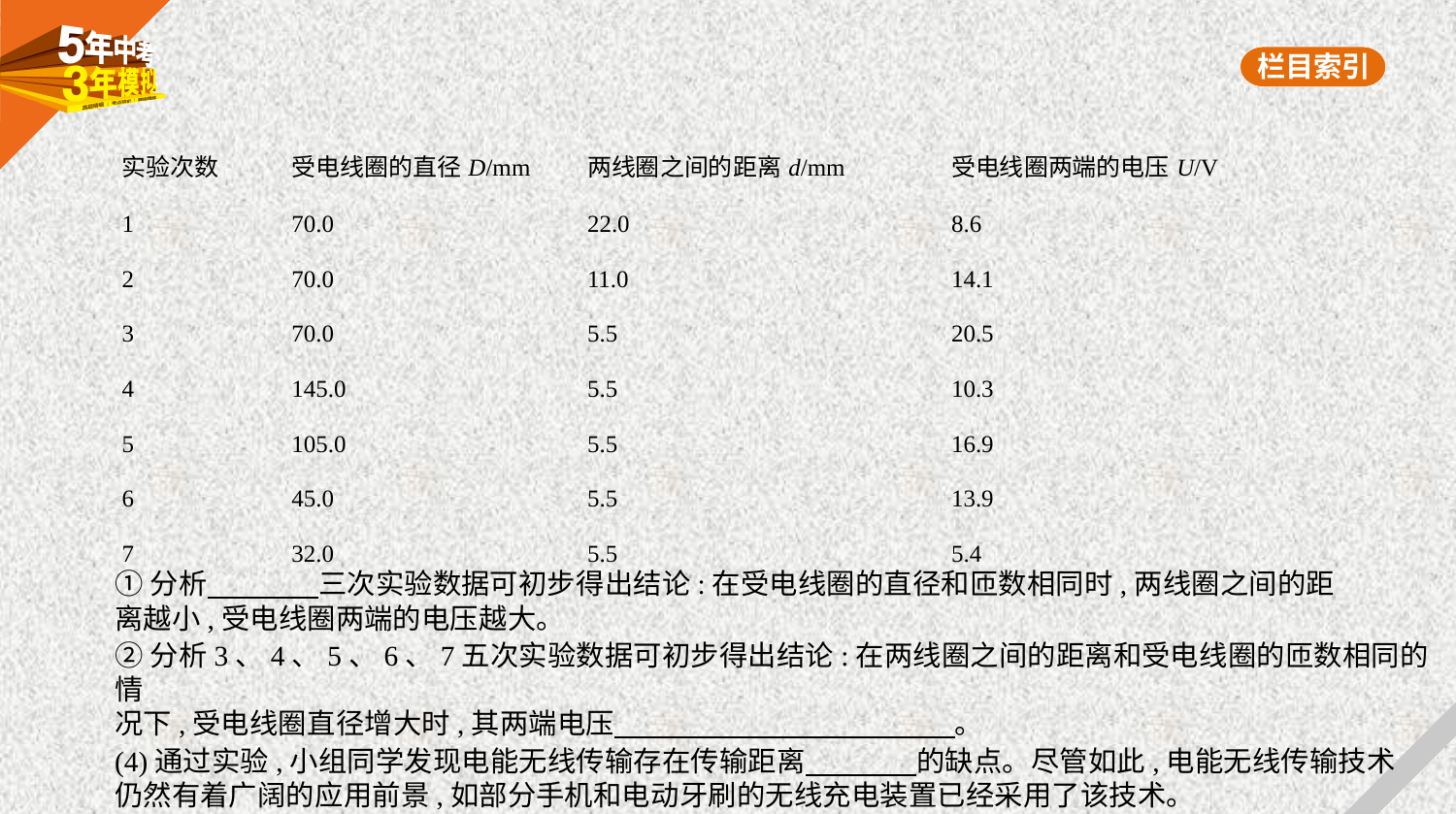

| 实验次数 | 受电线圈的直径D/mm | 两线圈之间的距离d/mm | 受电线圈两端的电压U/V |
| --- | --- | --- | --- |
| 1 | 70.0 | 22.0 | 8.6 |
| 2 | 70.0 | 11.0 | 14.1 |
| 3 | 70.0 | 5.5 | 20.5 |
| 4 | 145.0 | 5.5 | 10.3 |
| 5 | 105.0 | 5.5 | 16.9 |
| 6 | 45.0 | 5.5 | 13.9 |
| 7 | 32.0 | 5.5 | 5.4 |
①分析　　　    三次实验数据可初步得出结论:在受电线圈的直径和匝数相同时,两线圈之间的距
离越小,受电线圈两端的电压越大。
②分析3、4、5、6、7五次实验数据可初步得出结论:在两线圈之间的距离和受电线圈的匝数相同的情
况下,受电线圈直径增大时,其两端电压　　　　　　　　　　　    。
(4)通过实验,小组同学发现电能无线传输存在传输距离　　　    的缺点。尽管如此,电能无线传输技术
仍然有着广阔的应用前景,如部分手机和电动牙刷的无线充电装置已经采用了该技术。